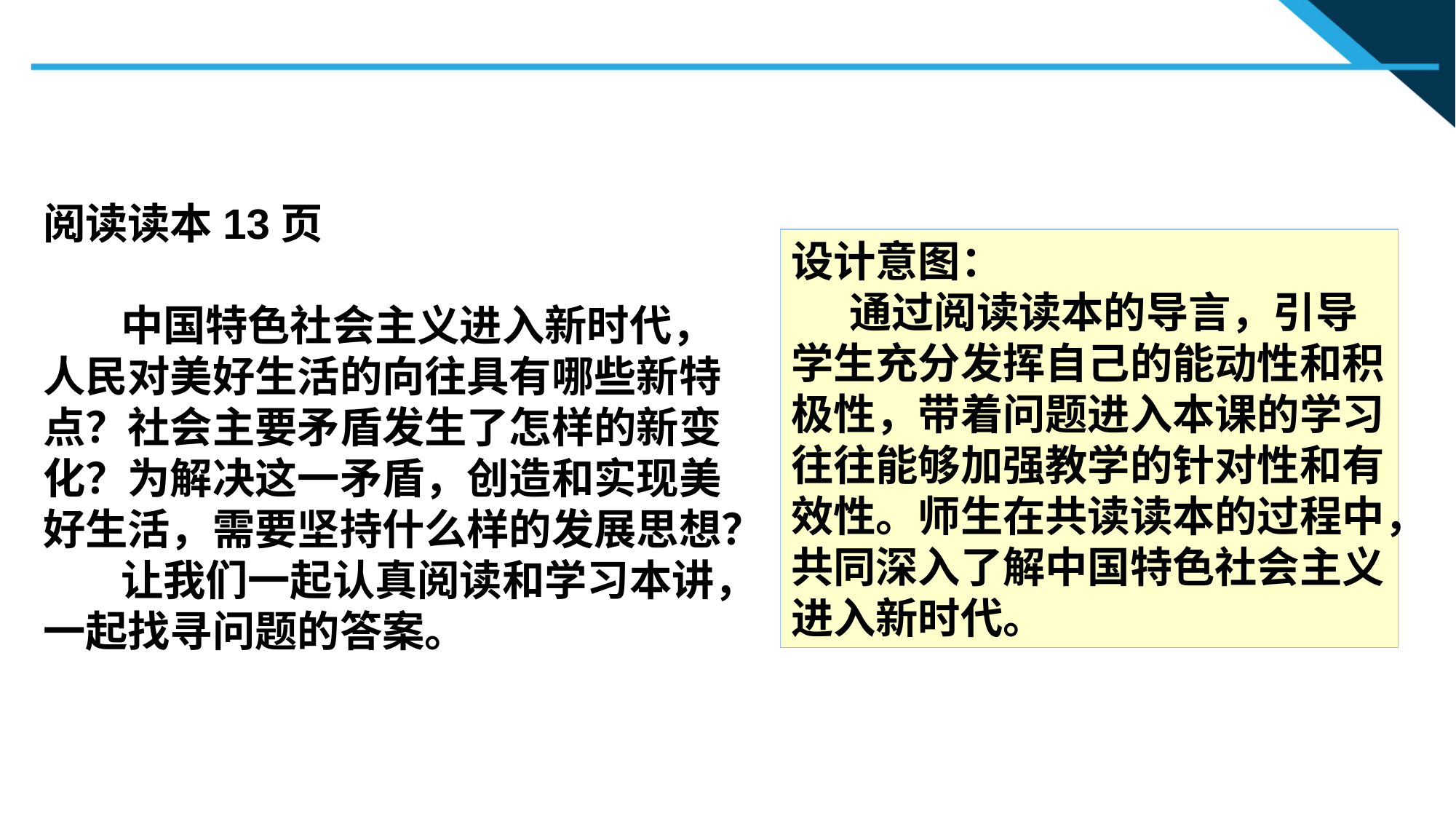

阅读读本13页

       中国特色社会主义进入新时代，人民对美好生活的向往具有哪些新特点？社会主要矛盾发生了怎样的新变化？为解决这一矛盾，创造和实现美好生活，需要坚持什么样的发展思想？
       让我们一起认真阅读和学习本讲，一起找寻问题的答案。
设计意图：
     通过阅读读本的导言，引导学生充分发挥自己的能动性和积极性，带着问题进入本课的学习往往能够加强教学的针对性和有效性。师生在共读读本的过程中，共同深入了解中国特色社会主义进入新时代。